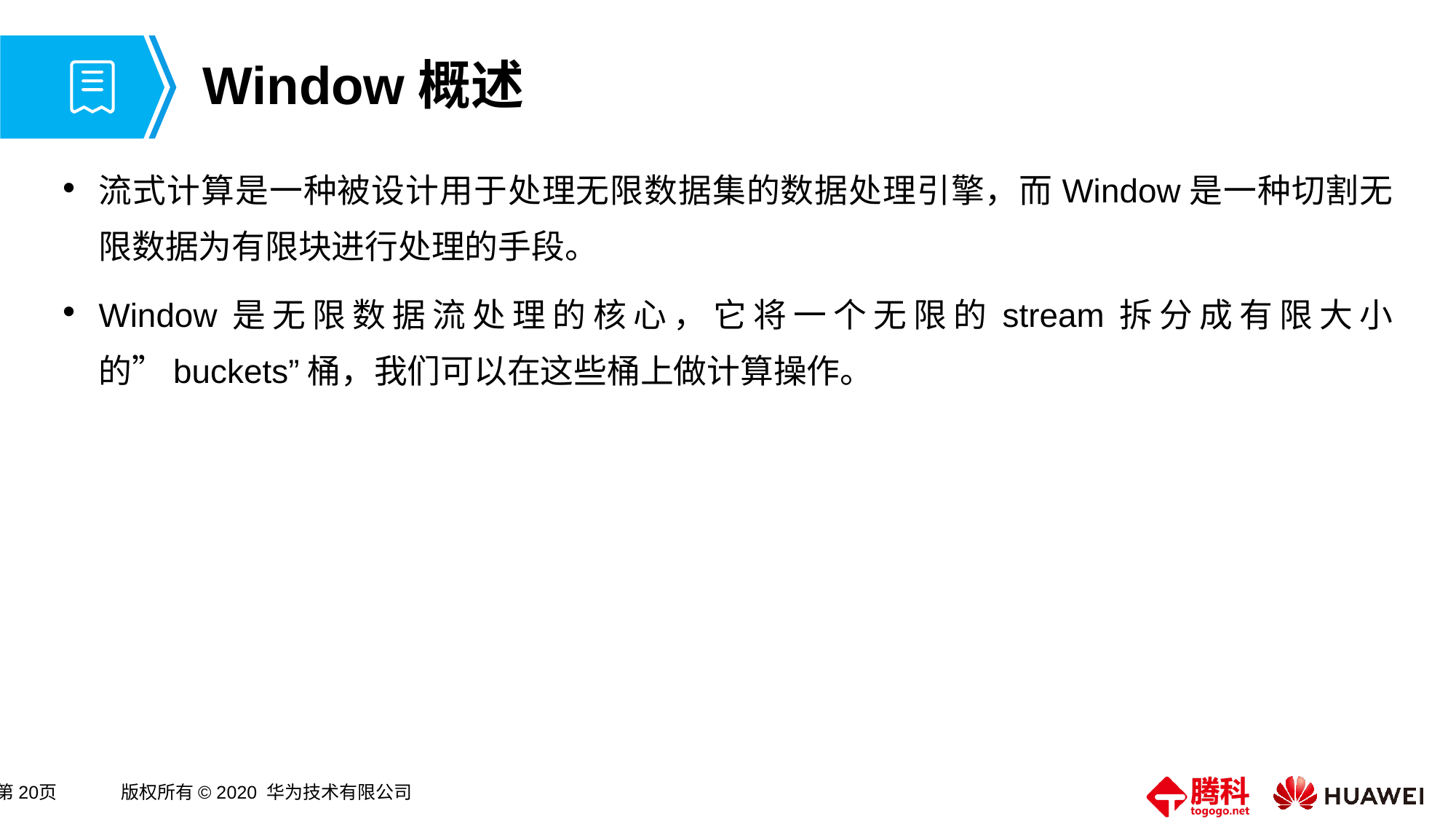

# Window概述
流式计算是一种被设计用于处理无限数据集的数据处理引擎，而Window是一种切割无限数据为有限块进行处理的手段。
Window是无限数据流处理的核心，它将一个无限的stream拆分成有限大小的”buckets”桶，我们可以在这些桶上做计算操作。